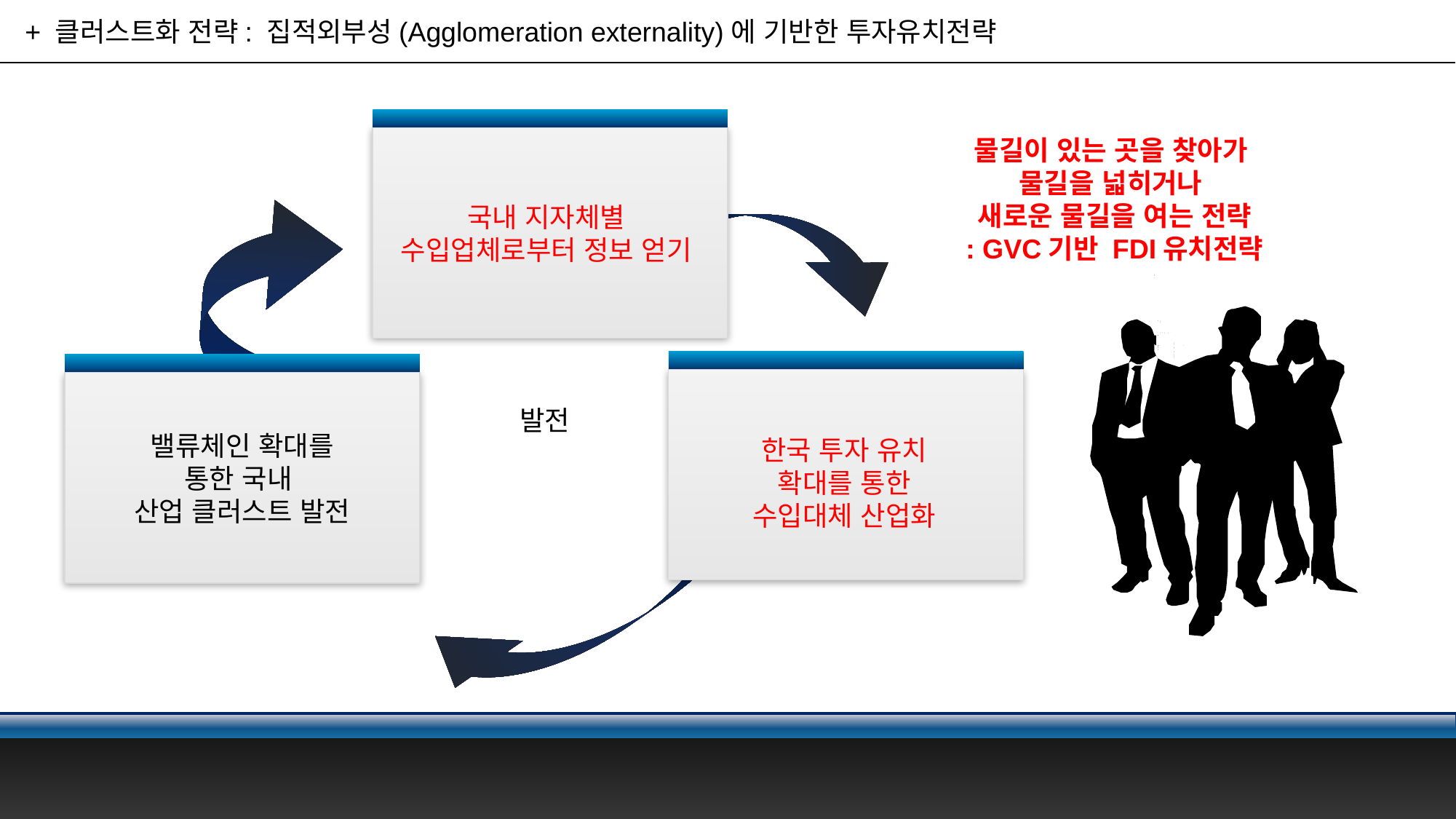

+ 클러스트화 전략: 집적외부성(Agglomeration externality)에 기반한 투자유치전략

국내 지자체별
수입업체로부터 정보 얻기
물길이 있는 곳을 찾아가
물길을 넓히거나
새로운 물길을 여는 전략
: GVC기반 FDI유치전략

밸류체인 확대를
통한 국내
산업 클러스트 발전
발전
한국 투자 유치
확대를 통한
수입대체 산업화